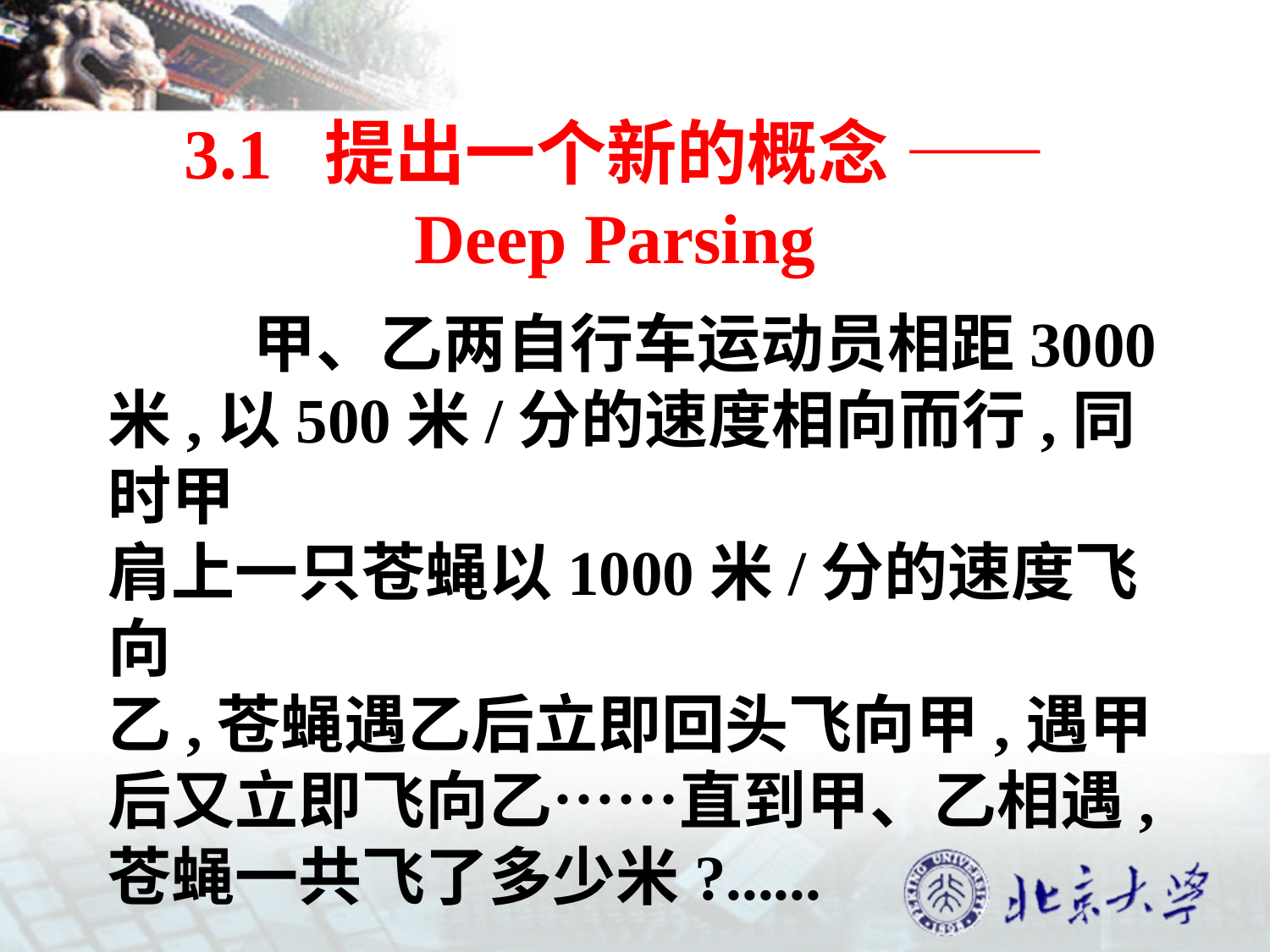

3.1  提出一个新的概念 —— Deep Parsing
         甲、乙两自行车运动员相距3000
米,以500米/分的速度相向而行,同时甲
肩上一只苍蝇以1000米/分的速度飞向
乙,苍蝇遇乙后立即回头飞向甲,遇甲
后又立即飞向乙……直到甲、乙相遇,
苍蝇一共飞了多少米?......